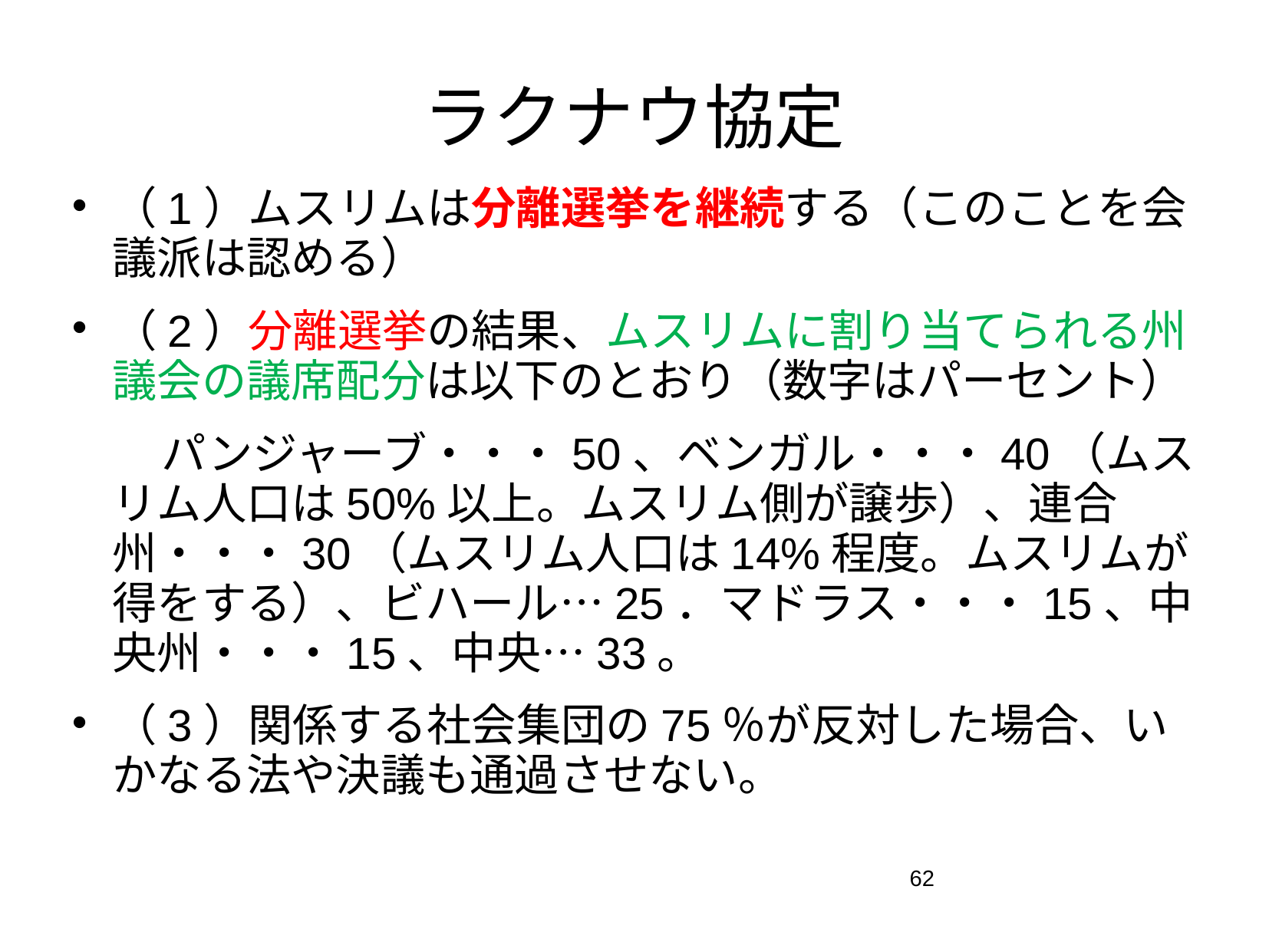

# ラクナウ協定
（1）ムスリムは分離選挙を継続する（このことを会議派は認める）
（2）分離選挙の結果、ムスリムに割り当てられる州議会の議席配分は以下のとおり（数字はパーセント）
　　パンジャーブ・・・50、ベンガル・・・40（ムスリム人口は50%以上。ムスリム側が譲歩）、連合州・・・30（ムスリム人口は14%程度。ムスリムが得をする）、ビハール…25．マドラス・・・15、中央州・・・15、中央…33。
（3）関係する社会集団の75％が反対した場合、いかなる法や決議も通過させない。
62